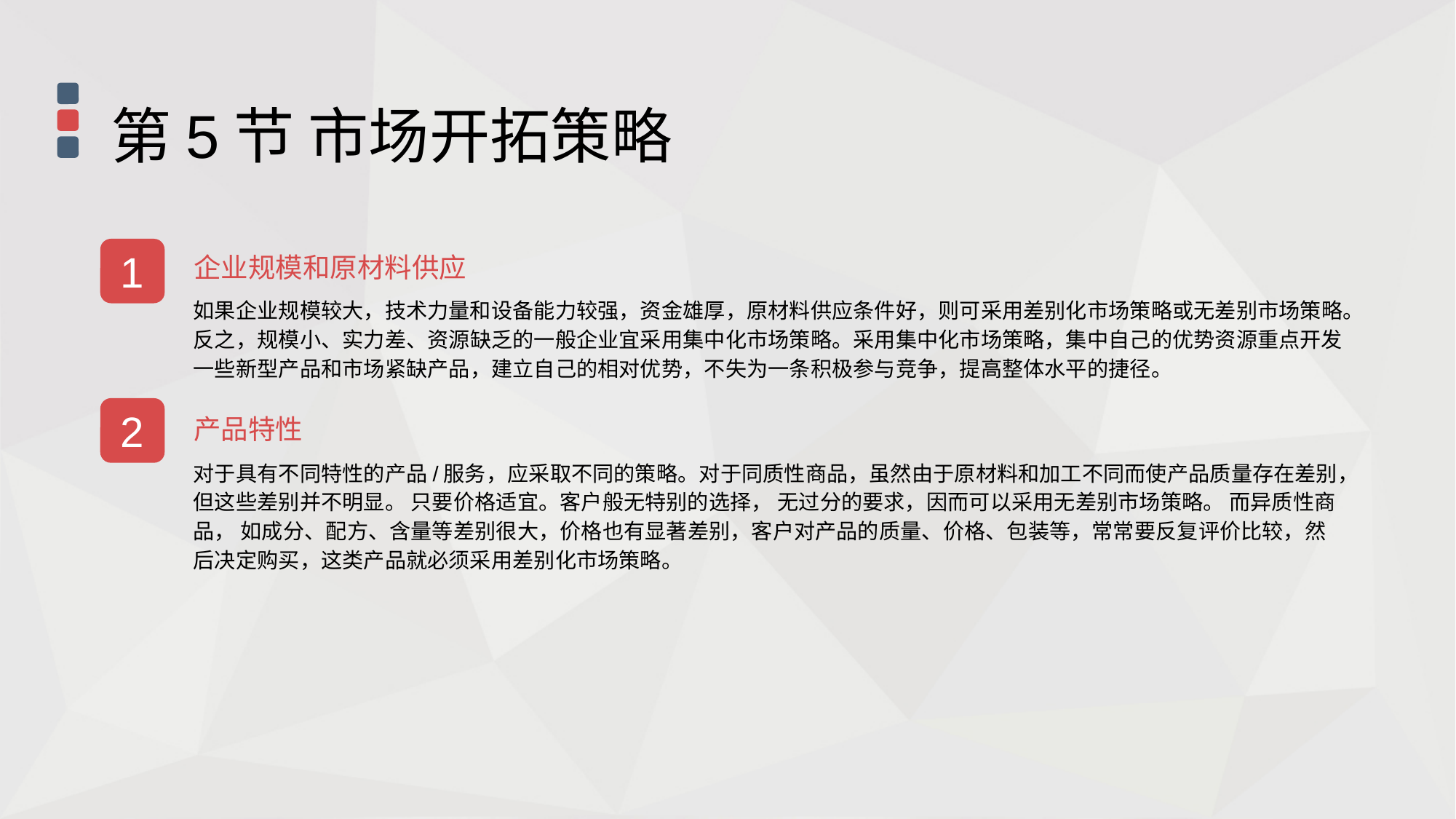

第5节 市场开拓策略
1
企业规模和原材料供应
如果企业规模较大，技术力量和设备能力较强，资金雄厚，原材料供应条件好，则可采用差别化市场策略或无差别市场策略。反之，规模小、实力差、资源缺乏的一般企业宜采用集中化市场策略。采用集中化市场策略，集中自己的优势资源重点开发一些新型产品和市场紧缺产品，建立自己的相对优势，不失为一条积极参与竞争，提高整体水平的捷径。
2
产品特性
对于具有不同特性的产品/服务，应采取不同的策略。对于同质性商品，虽然由于原材料和加工不同而使产品质量存在差别，但这些差别并不明显。 只要价格适宜。客户般无特别的选择， 无过分的要求，因而可以采用无差别市场策略。 而异质性商品， 如成分、配方、含量等差别很大，价格也有显著差别，客户对产品的质量、价格、包装等，常常要反复评价比较，然后决定购买，这类产品就必须采用差别化市场策略。